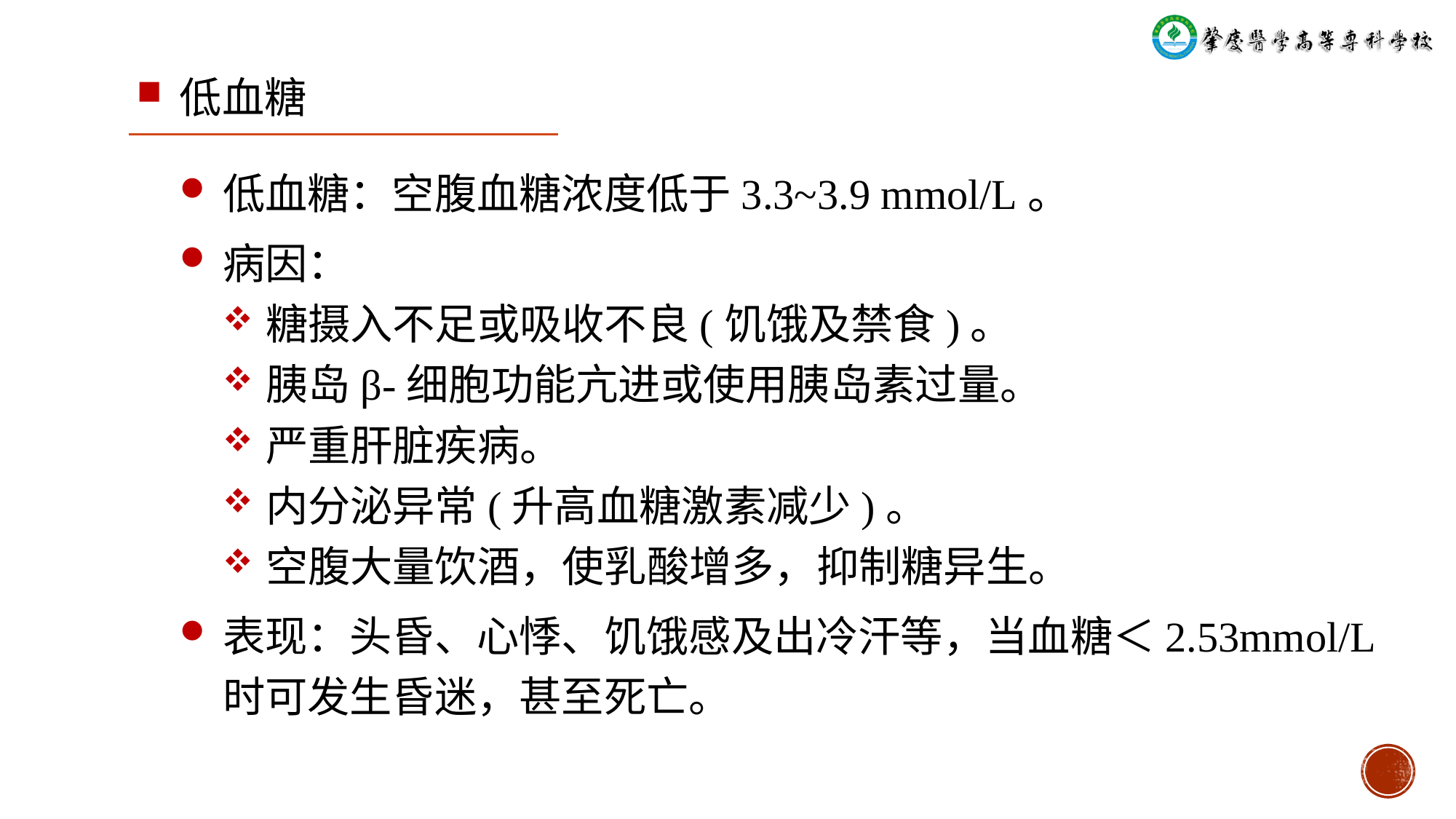

低血糖
低血糖：空腹血糖浓度低于3.3~3.9 mmol/L。
病因：
糖摄入不足或吸收不良(饥饿及禁食)。
胰岛β-细胞功能亢进或使用胰岛素过量。
严重肝脏疾病。
内分泌异常(升高血糖激素减少)。
空腹大量饮酒，使乳酸增多，抑制糖异生。
表现：头昏、心悸、饥饿感及出冷汗等，当血糖＜2.53mmol/L时可发生昏迷，甚至死亡。